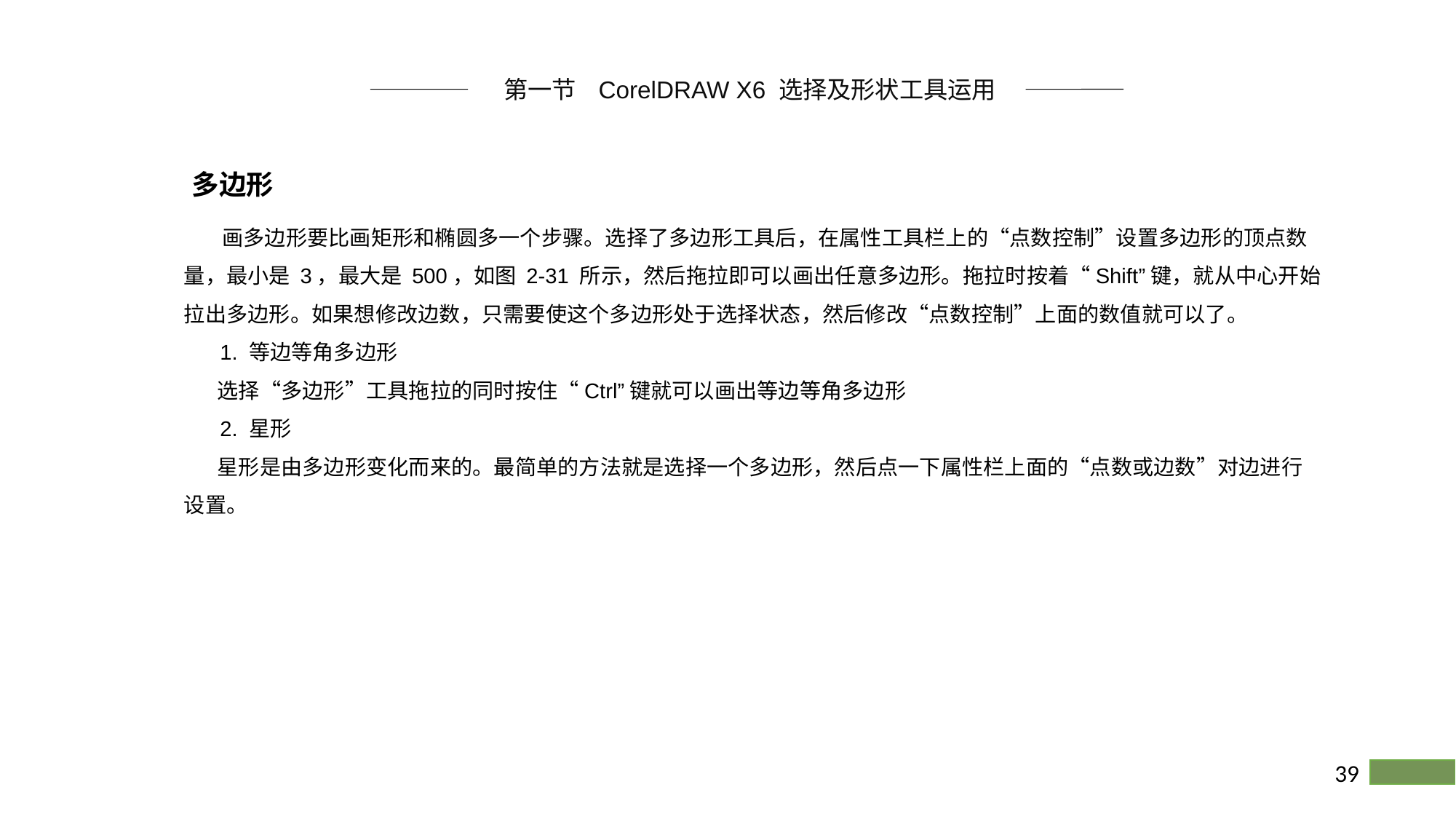

第一节   CorelDRAW X6 选择及形状工具运用
多边形
       画多边形要比画矩形和椭圆多一个步骤。选择了多边形工具后，在属性工具栏上的“点数控制”设置多边形的顶点数量，最小是 3，最大是 500，如图 2-31 所示，然后拖拉即可以画出任意多边形。拖拉时按着“Shift”键，就从中心开始拉出多边形。如果想修改边数，只需要使这个多边形处于选择状态，然后修改“点数控制”上面的数值就可以了。
      1. 等边等角多边形
      选择“多边形”工具拖拉的同时按住“Ctrl”键就可以画出等边等角多边形
      2. 星形
      星形是由多边形变化而来的。最简单的方法就是选择一个多边形，然后点一下属性栏上面的“点数或边数”对边进行设置。
39